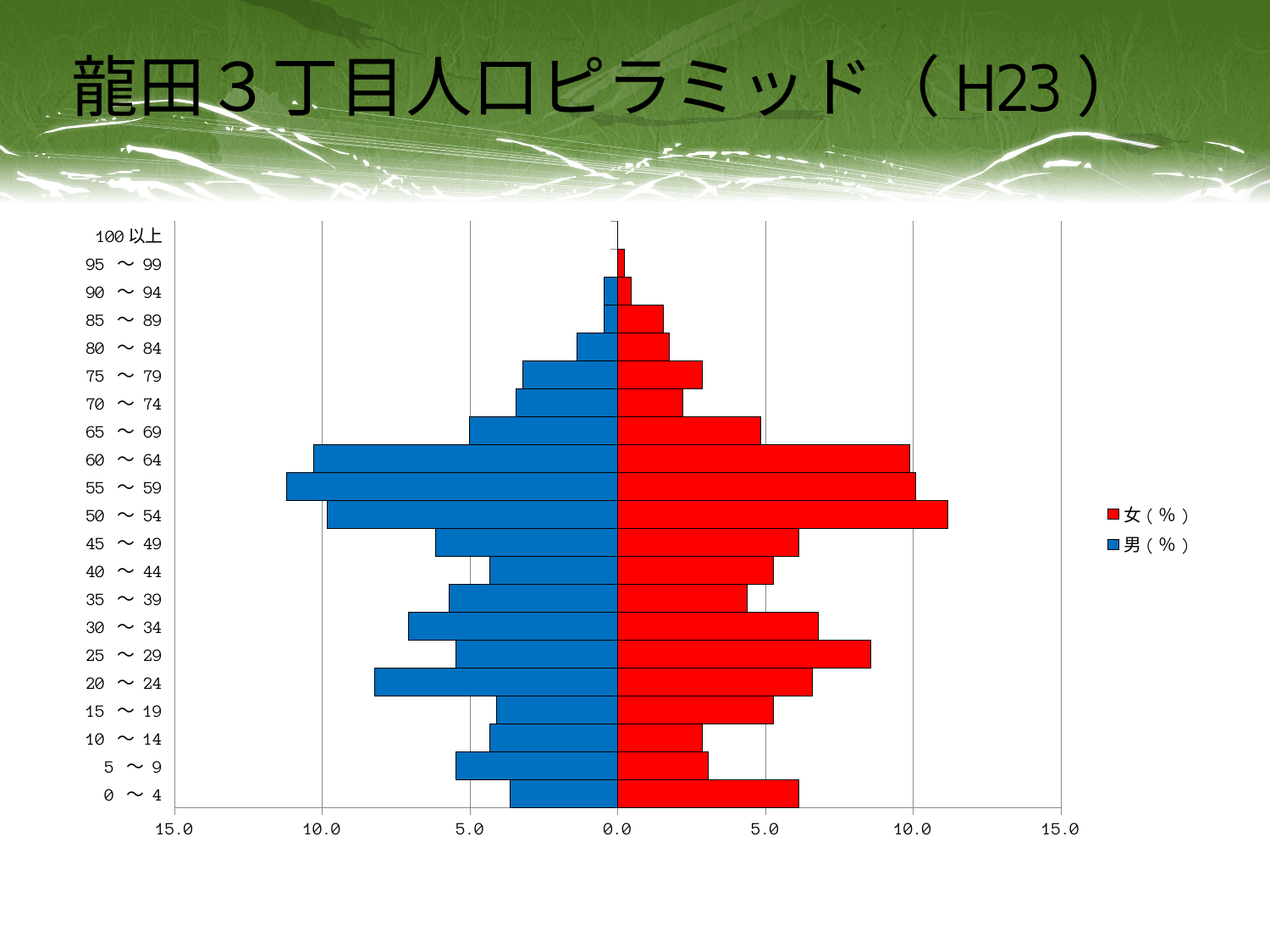

# 龍田３丁目人口ピラミッド（H23）

### Chart

| Category | 男(％) | 女(％) |
|---|---|---|
| 0 ～ 4 | -3.6613272311212817 | 6.140350877192982 |
| 5 ～ 9 | -5.491990846681922 | 3.070175438596491 |
| 10 ～ 14 | -4.3478260869565215 | 2.850877192982456 |
| 15 ～ 19 | -4.118993135011442 | 5.263157894736842 |
| 20 ～ 24 | -8.237986270022883 | 6.578947368421052 |
| 25 ～ 29 | -5.491990846681922 | 8.552631578947368 |
| 30 ～ 34 | -7.093821510297483 | 6.798245614035088 |
| 35 ～ 39 | -5.720823798627003 | 4.385964912280701 |
| 40 ～ 44 | -4.3478260869565215 | 5.263157894736842 |
| 45 ～ 49 | -6.178489702517163 | 6.140350877192982 |
| 50 ～ 54 | -9.839816933638444 | 11.18421052631579 |
| 55 ～ 59 | -11.212814645308924 | 10.087719298245613 |
| 60 ～ 64 | -10.297482837528605 | 9.868421052631579 |
| 65 ～ 69 | -5.034324942791762 | 4.824561403508771 |
| 70 ～ 74 | -3.4324942791762014 | 2.1929824561403506 |
| 75 ～ 79 | -3.203661327231121 | 2.850877192982456 |
| 80 ～ 84 | -1.3729977116704806 | 1.7543859649122806 |
| 85 ～ 89 | -0.4576659038901602 | 1.5350877192982455 |
| 90 ～ 94 | -0.4576659038901602 | 0.43859649122807015 |
| 95 ～ 99 | 0.0 | 0.21929824561403508 |
| 100以上 | 0.0 | 0.0 |